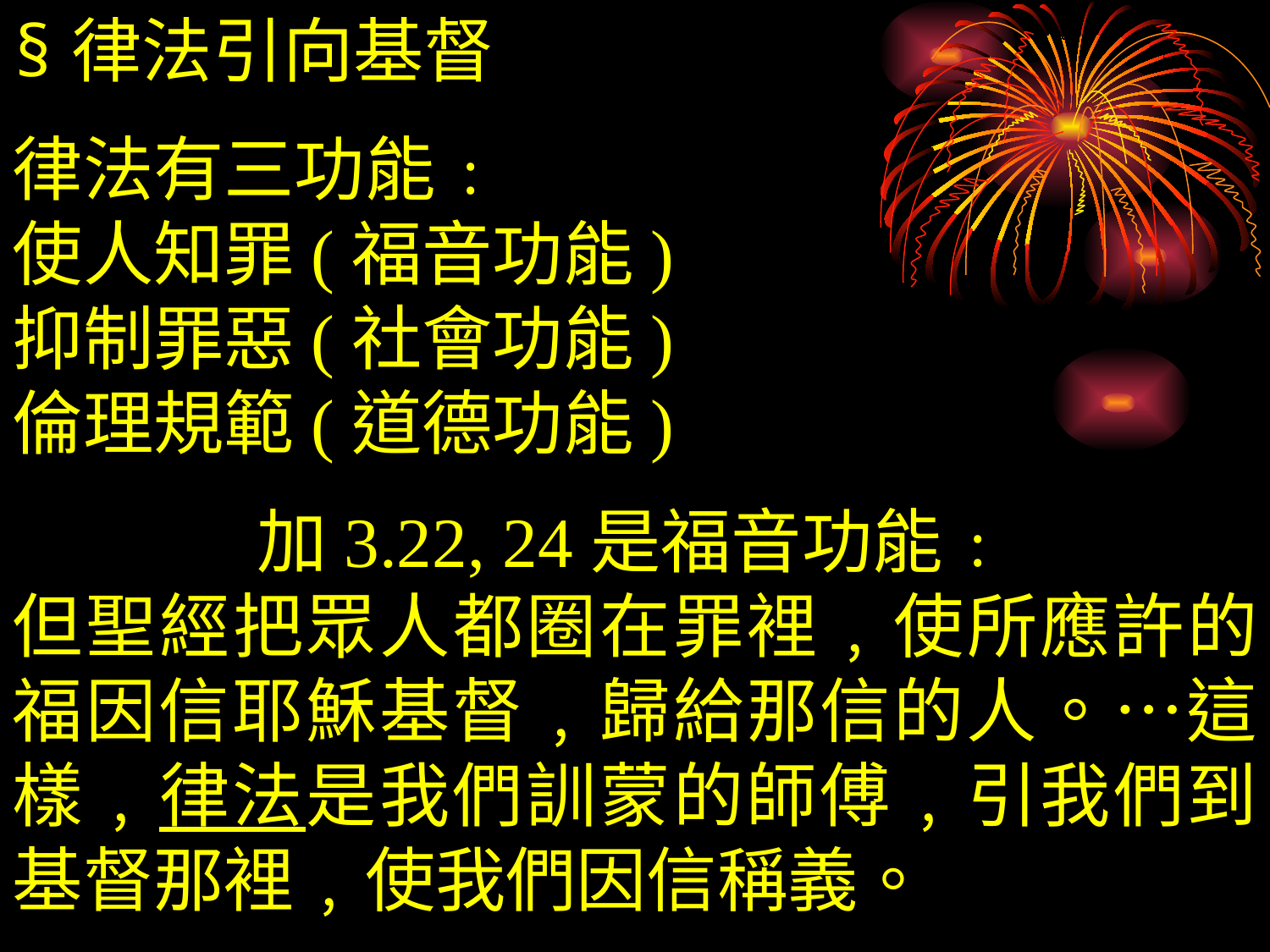

§律法引向基督

律法有三功能﹕
使人知罪(福音功能)
抑制罪惡(社會功能)
倫理規範(道德功能)

加3.22, 24是福音功能﹕
但聖經把眾人都圈在罪裡﹐使所應許的福因信耶穌基督﹐歸給那信的人。…這樣﹐律法是我們訓蒙的師傅﹐引我們到基督那裡﹐使我們因信稱義。